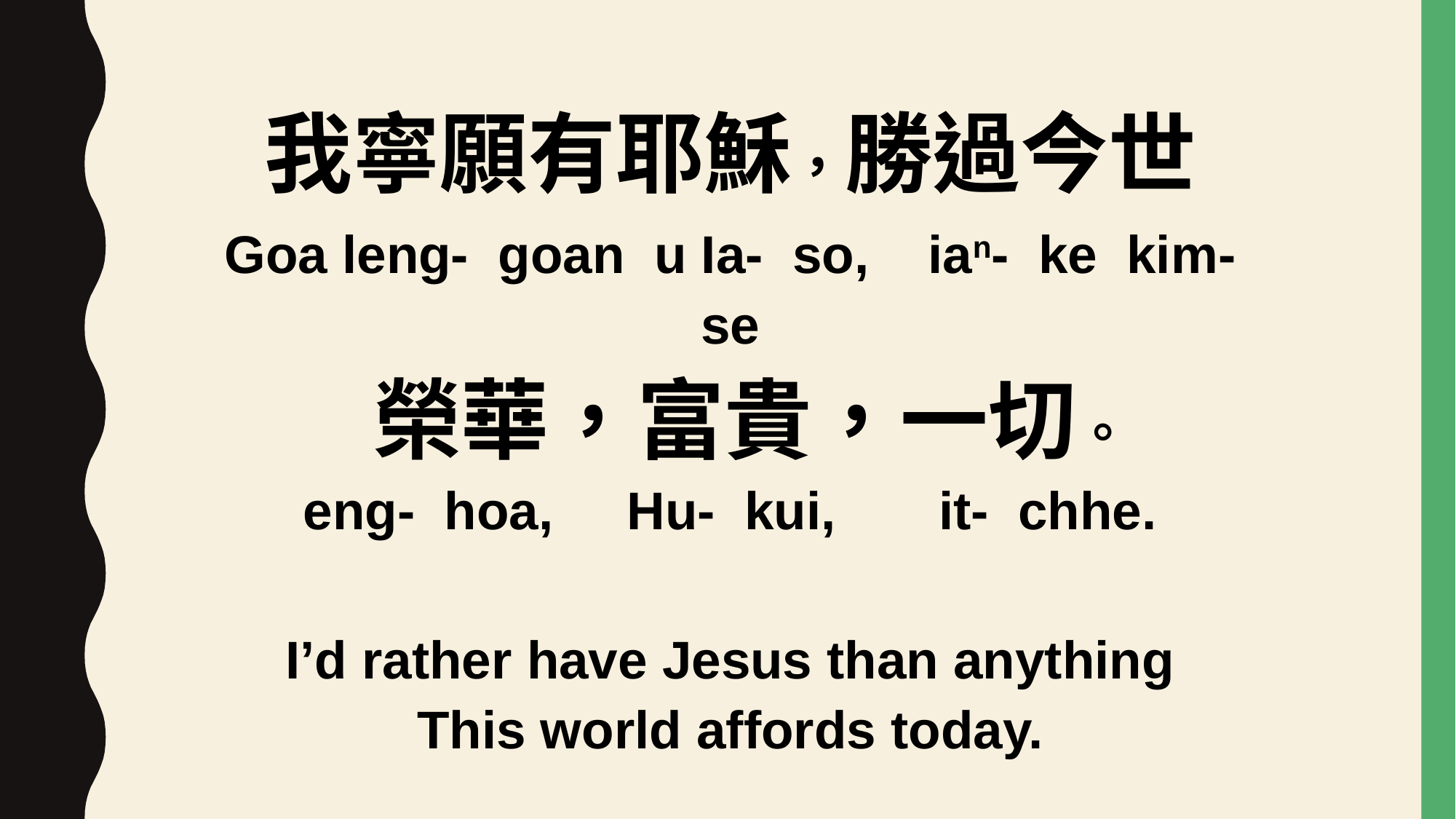

我寧願有耶穌，勝過今世
Goa leng-  goan  u Ia-  so,    ian-  ke  kim- se
  榮華，富貴，一切。
eng-  hoa,     Hu-  kui,       it-  chhe.

I’d rather have Jesus than anything
This world affords today.